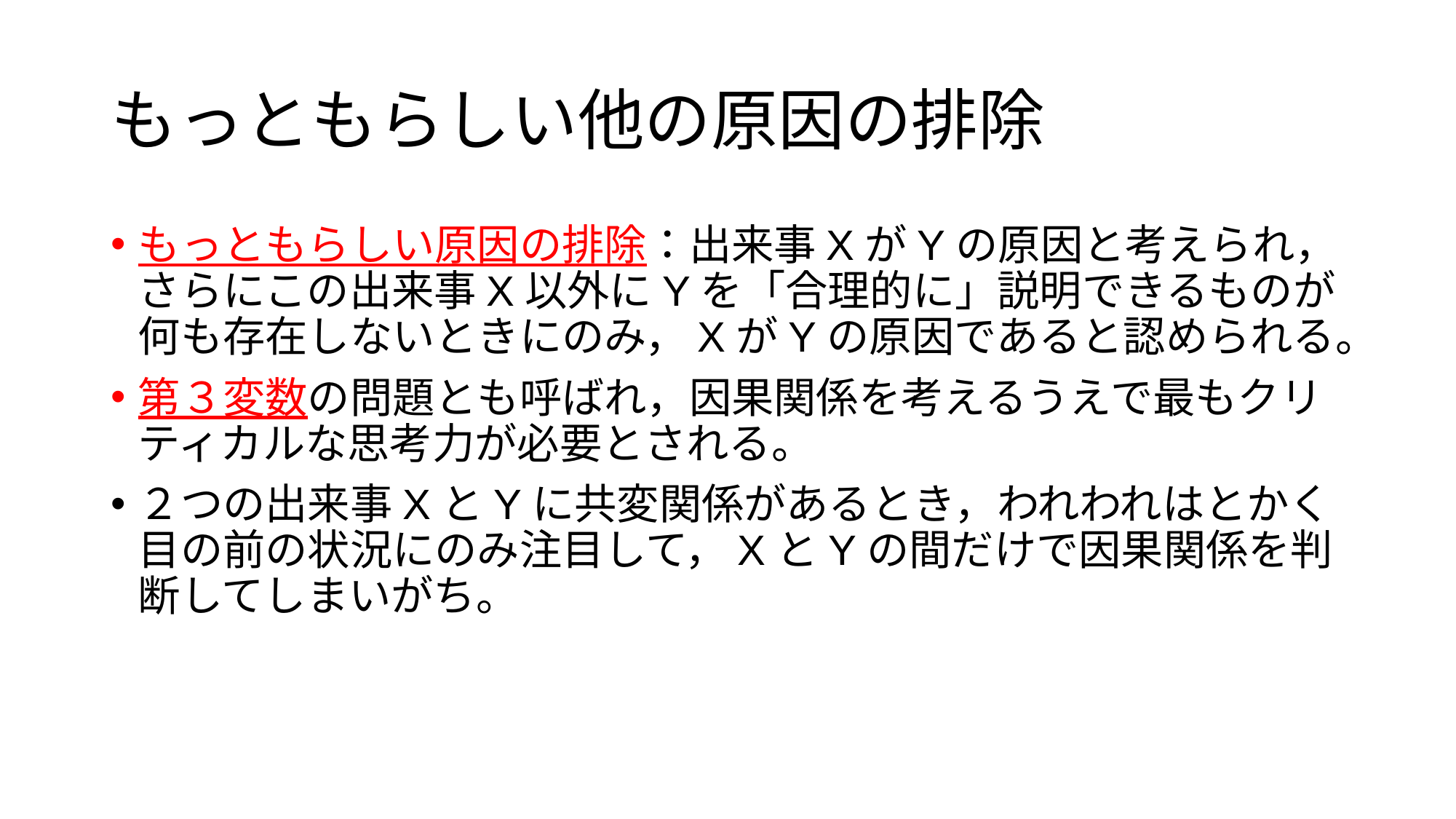

# もっともらしい他の原因の排除
もっともらしい原因の排除：出来事XがYの原因と考えられ，さらにこの出来事X以外にYを「合理的に」説明できるものが何も存在しないときにのみ，XがYの原因であると認められる。
第３変数の問題とも呼ばれ，因果関係を考えるうえで最もクリティカルな思考力が必要とされる。
２つの出来事XとYに共変関係があるとき，われわれはとかく目の前の状況にのみ注目して，XとYの間だけで因果関係を判断してしまいがち。